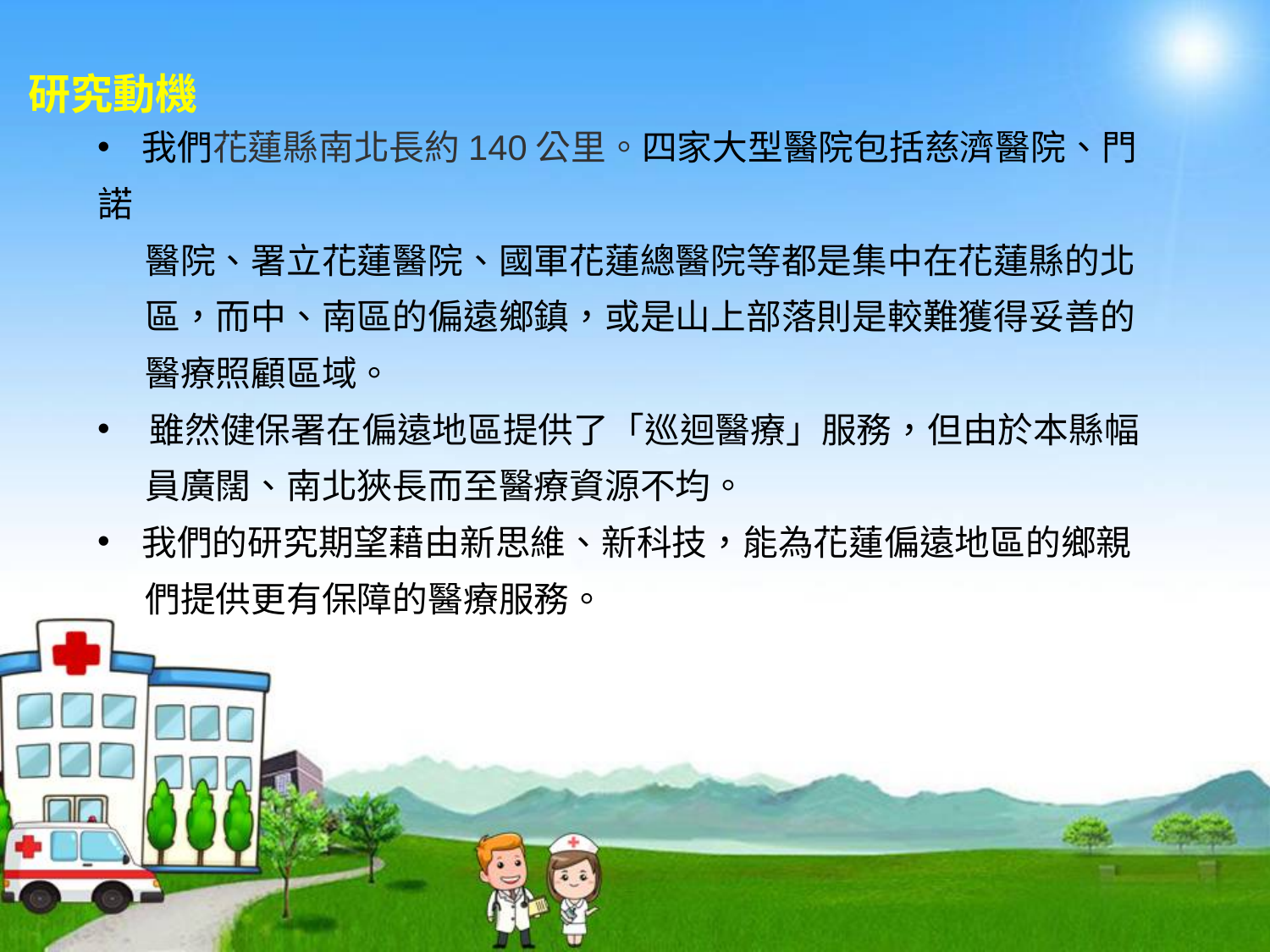

研究動機
   我們花蓮縣南北長約140公里。四家大型醫院包括慈濟醫院、門諾
     醫院、署立花蓮醫院、國軍花蓮總醫院等都是集中在花蓮縣的北
     區，而中、南區的偏遠鄉鎮，或是山上部落則是較難獲得妥善的
     醫療照顧區域。
    雖然健保署在偏遠地區提供了「巡迴醫療」服務，但由於本縣幅
     員廣闊、南北狹長而至醫療資源不均。
   我們的研究期望藉由新思維、新科技，能為花蓮偏遠地區的鄉親
     們提供更有保障的醫療服務。